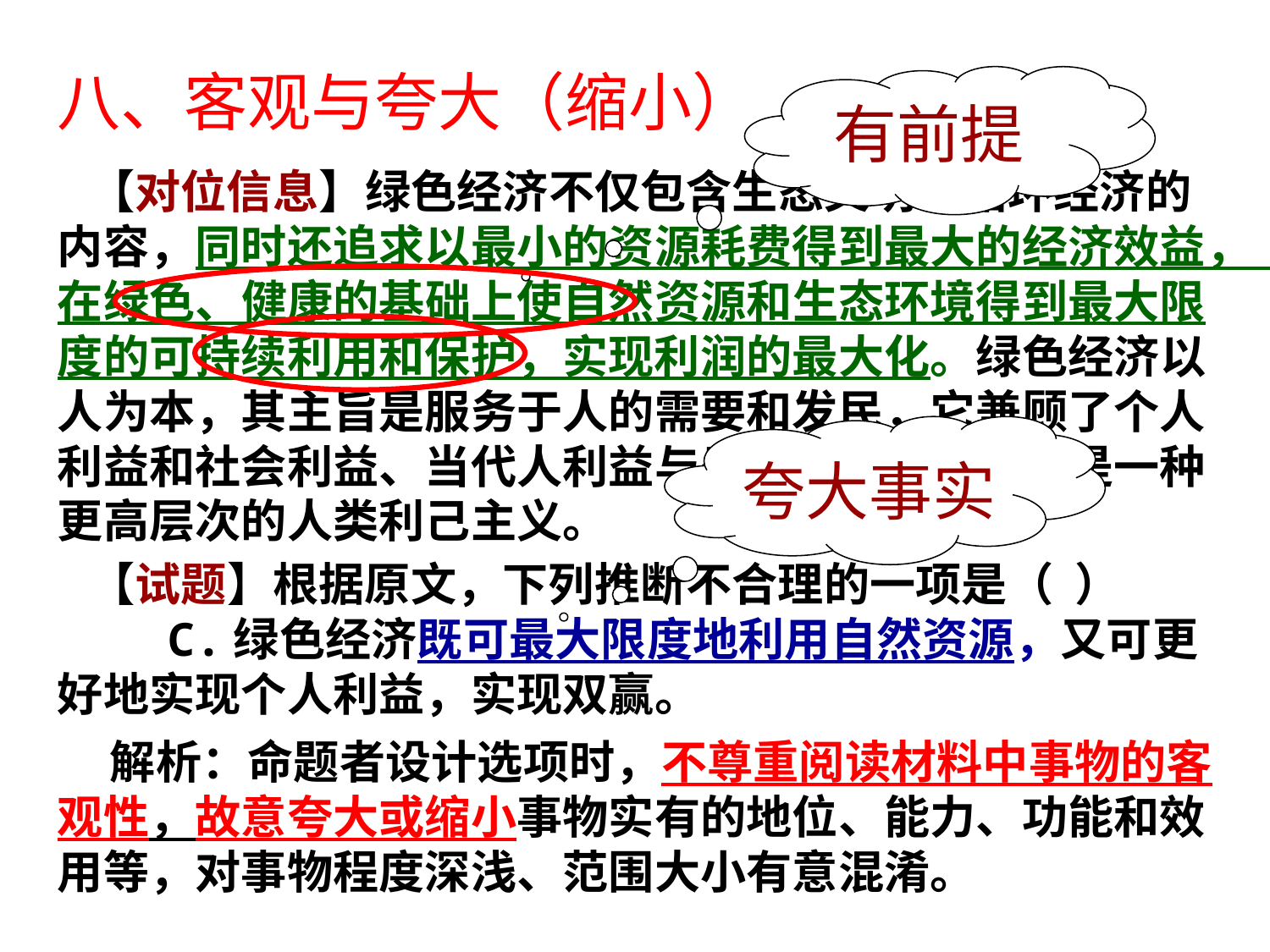

八、客观与夸大（缩小）
有前提
  【对位信息】绿色经济不仅包含生态文明和循环经济的内容，同时还追求以最小的资源耗费得到最大的经济效益，在绿色、健康的基础上使自然资源和生态环境得到最大限度的可持续利用和保护，实现利润的最大化。绿色经济以人为本，其主旨是服务于人的需要和发民，它兼顾了个人利益和社会利益、当代人利益与子孙后代的利益，是一种更高层次的人类利己主义。

  【试题】根据原文，下列推断不合理的一项是（  ）
    C.绿色经济既可最大限度地利用自然资源，又可更好地实现个人利益，实现双赢。

    解析：命题者设计选项时，不尊重阅读材料中事物的客观性，故意夸大或缩小事物实有的地位、能力、功能和效用等，对事物程度深浅、范围大小有意混淆。

夸大事实